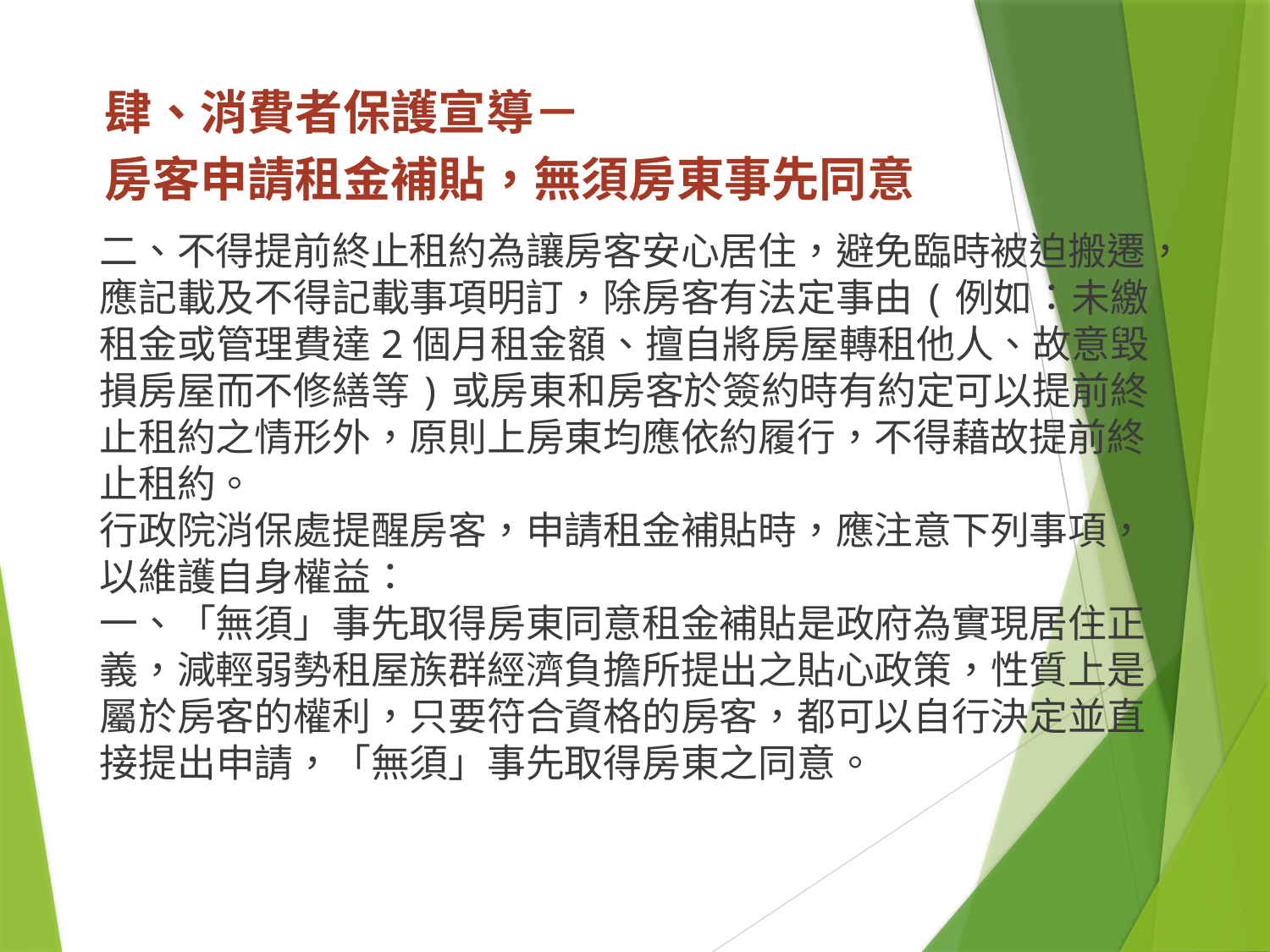

肆、消費者保護宣導－
房客申請租金補貼，無須房東事先同意
二、不得提前終止租約為讓房客安心居住，避免臨時被迫搬遷，應記載及不得記載事項明訂，除房客有法定事由(例如：未繳租金或管理費達2個月租金額、擅自將房屋轉租他人、故意毀損房屋而不修繕等)或房東和房客於簽約時有約定可以提前終止租約之情形外，原則上房東均應依約履行，不得藉故提前終止租約。
行政院消保處提醒房客，申請租金補貼時，應注意下列事項，以維護自身權益：
一、「無須」事先取得房東同意租金補貼是政府為實現居住正義，減輕弱勢租屋族群經濟負擔所提出之貼心政策，性質上是屬於房客的權利，只要符合資格的房客，都可以自行決定並直接提出申請，「無須」事先取得房東之同意。